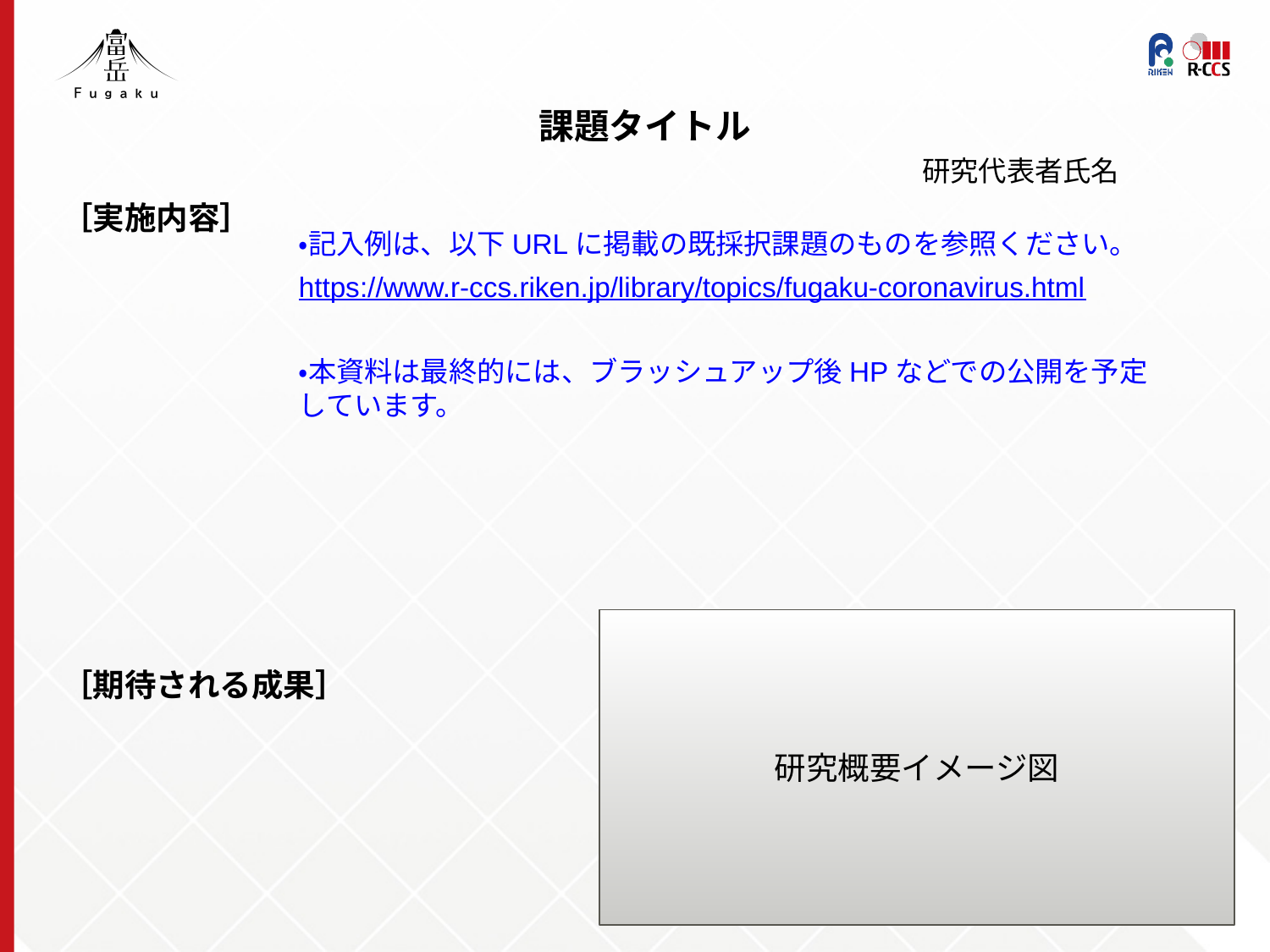

課題タイトル
研究代表者氏名
［実施内容］

［期待される成果］

・記入例は、以下URLに掲載の既採択課題のものを参照ください。
https://www.r-ccs.riken.jp/library/topics/fugaku-coronavirus.html

・本資料は最終的には、ブラッシュアップ後HPなどでの公開を予定しています。

研究概要イメージ図